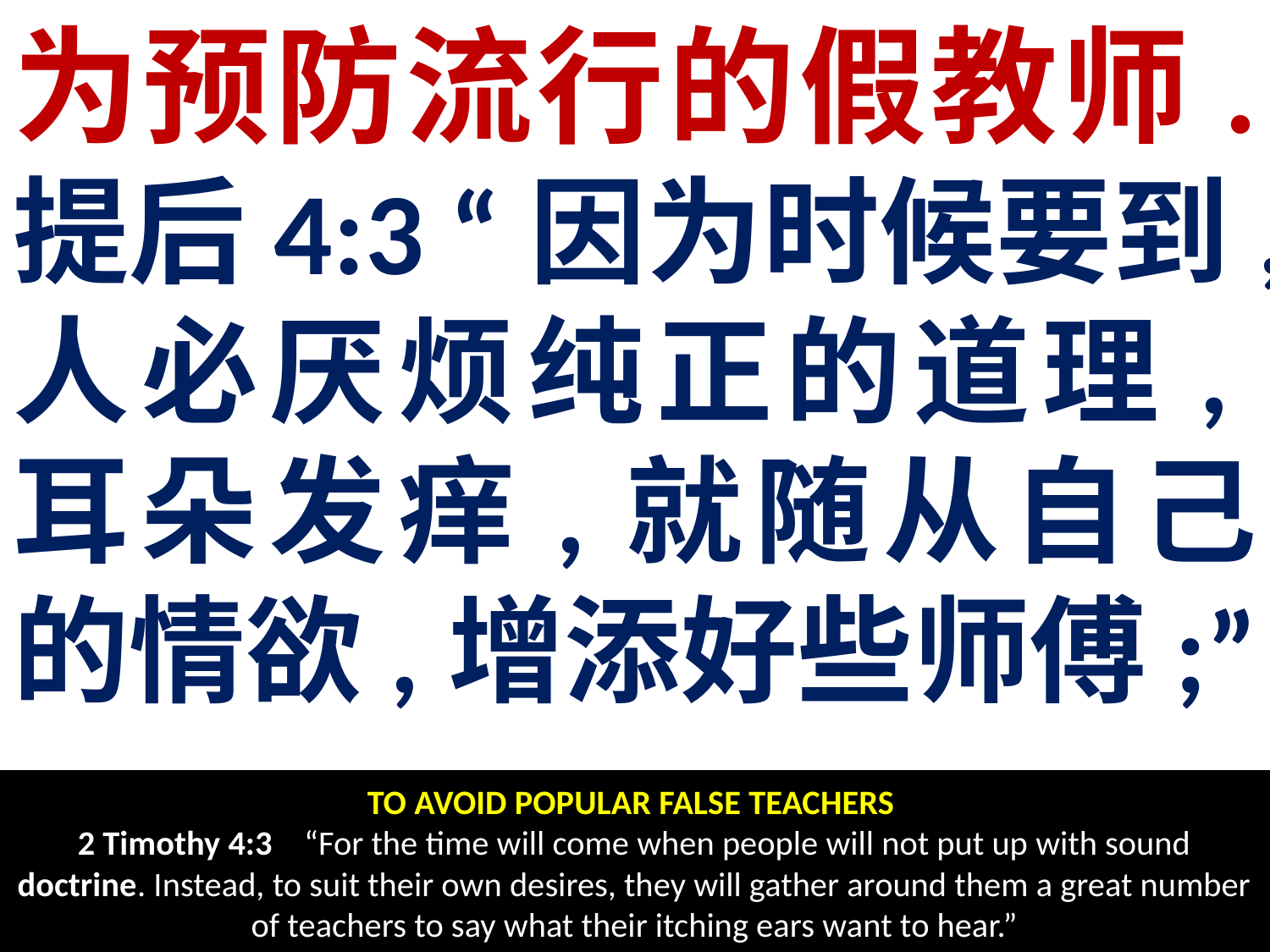

# 为预防流行的假教师. 提后4:3 “因为时候要到,人必厌烦纯正的道理,耳朵发痒,就随从自己的情欲,增添好些师傅;”
TO AVOID POPULAR FALSE TEACHERS
2 Timothy 4:3    “For the time will come when people will not put up with sound doctrine. Instead, to suit their own desires, they will gather around them a great number of teachers to say what their itching ears want to hear.”